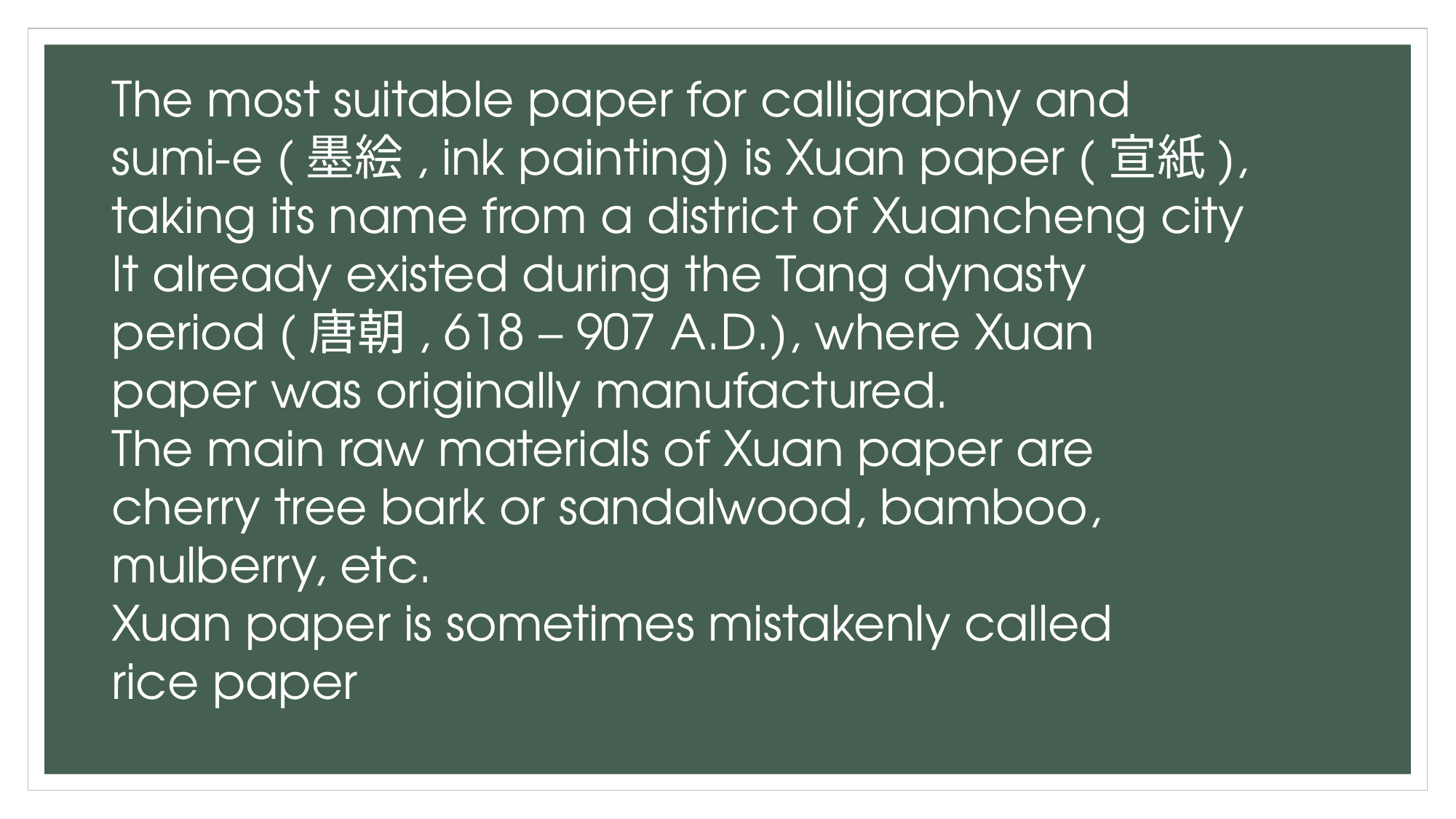

The most suitable paper for calligraphy and sumi-e (墨絵, ink painting) is Xuan paper (宣紙), taking its name from a district of Xuancheng city It already existed during the Tang dynasty period (唐朝, 618 – 907 A.D.), where Xuan paper was originally manufactured.
The main raw materials of Xuan paper are cherry tree bark or sandalwood, bamboo, mulberry, etc.
Xuan paper is sometimes mistakenly called
rice paper